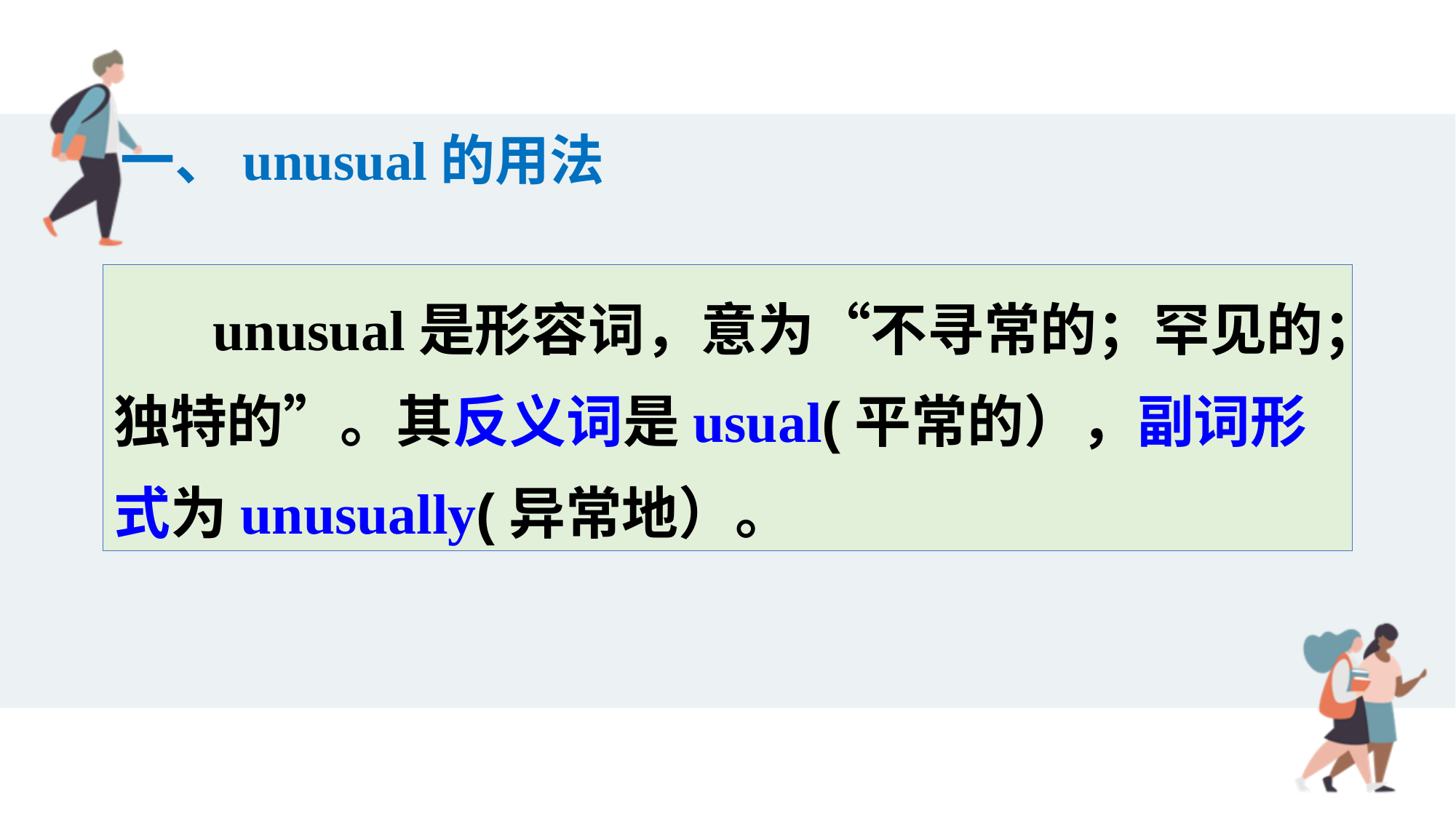

一、unusual的用法
       unusual是形容词，意为“不寻常的；罕见的；独特的”。其反义词是usual(平常的），副词形式为unusually(异常地）。